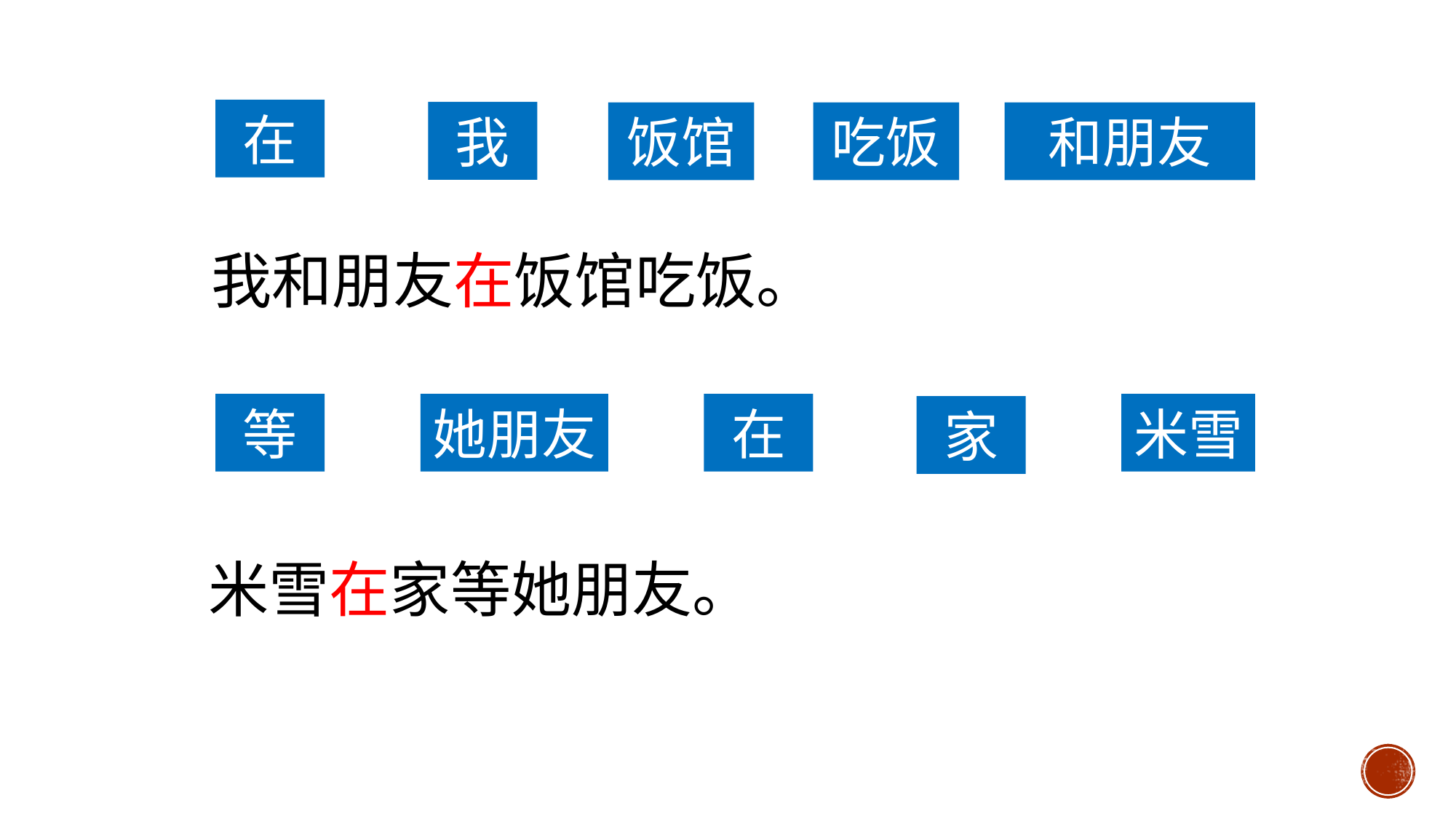

在
我
饭馆
吃饭
和朋友
我和朋友在饭馆吃饭。
等
她朋友
在
米雪
家
米雪在家等她朋友。